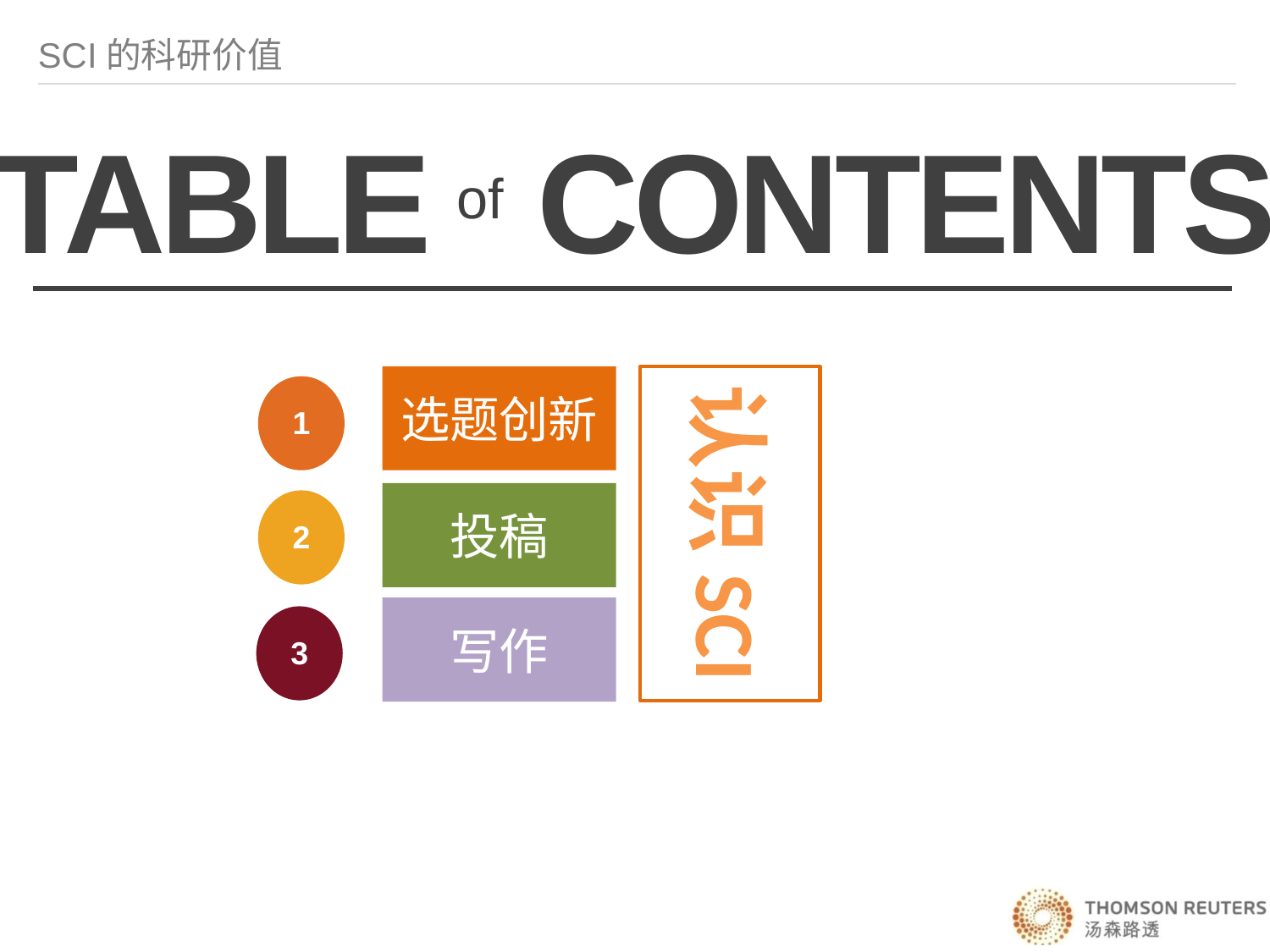

TABLE
CONTENTS
of
认识SCI
选题创新
1
投稿
2

写作

3